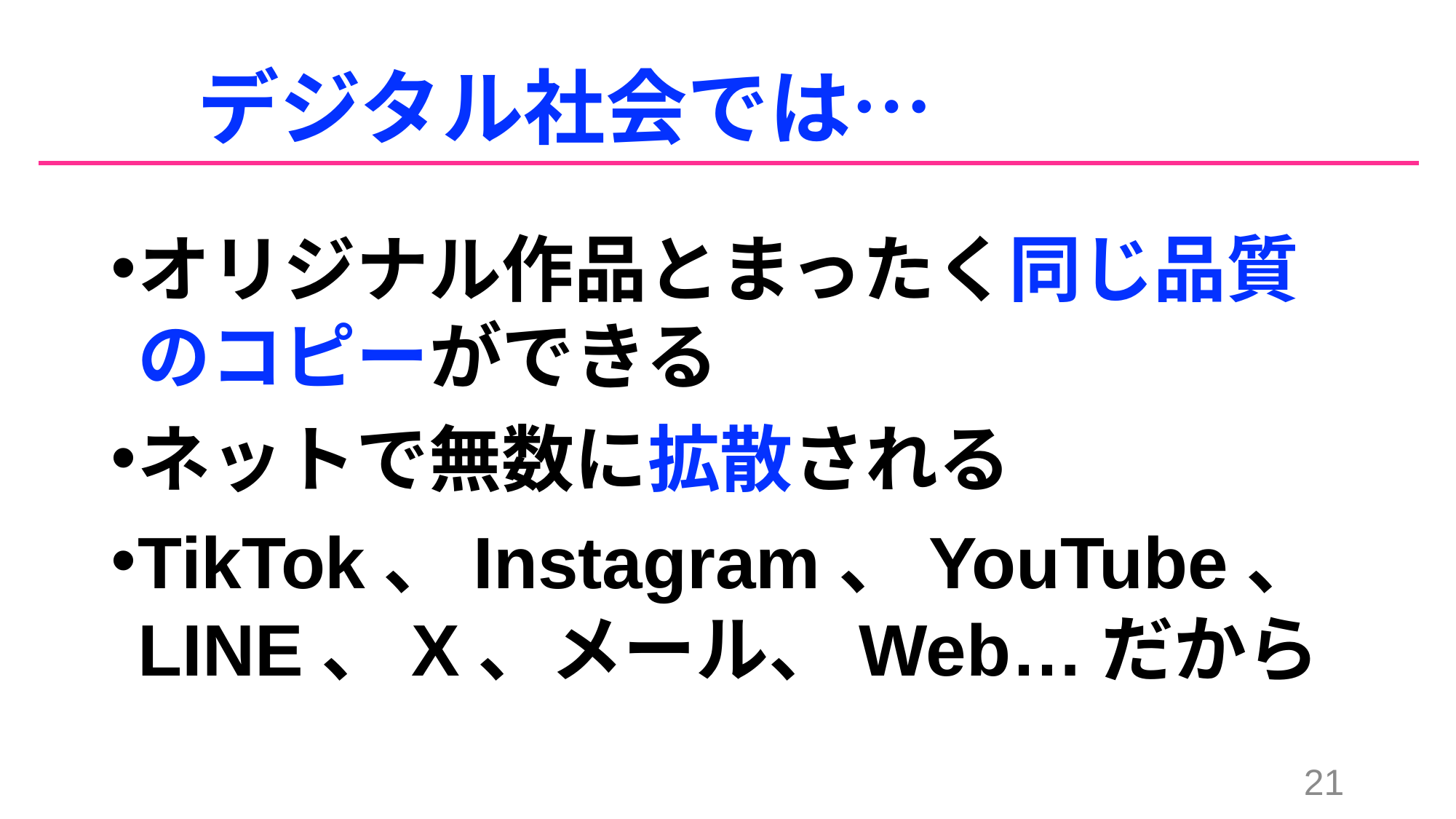

# デジタル社会では…
オリジナル作品とまったく同じ品質のコピーができる
ネットで無数に拡散される
TikTok、Instagram、YouTube、LINE、X、メール、Web…だから
21